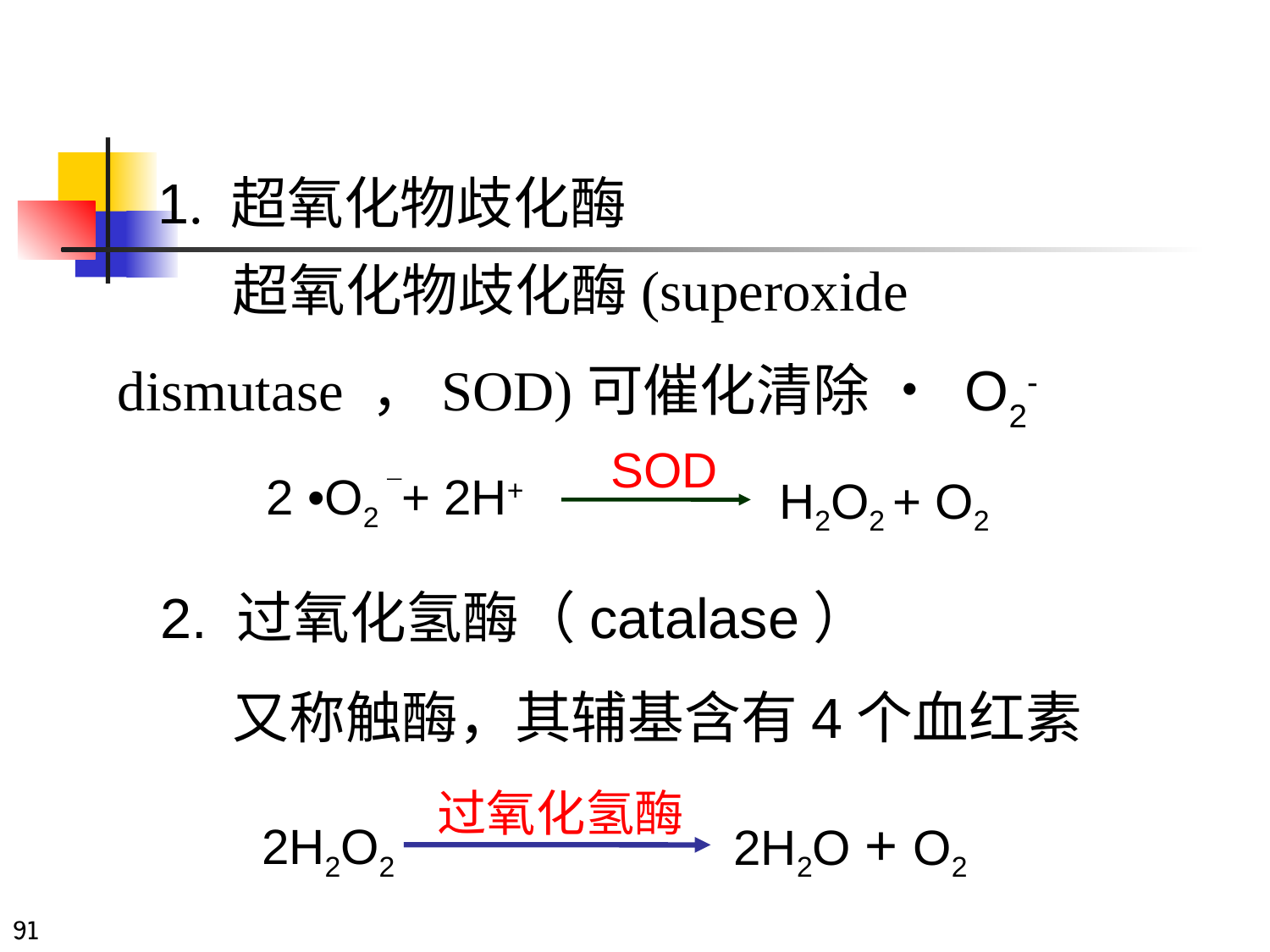

# 1. 超氧化物歧化酶

        超氧化物歧化酶(superoxide  dismutase ，SOD)可催化清除 • O2-
SOD
2 •O2 ¯+ 2H+
H2O2 + O2

2. 过氧化氢酶（catalase）
        又称触酶，其辅基含有4个血红素
    过氧化氢酶
2H2O + O2
2H2O2

91